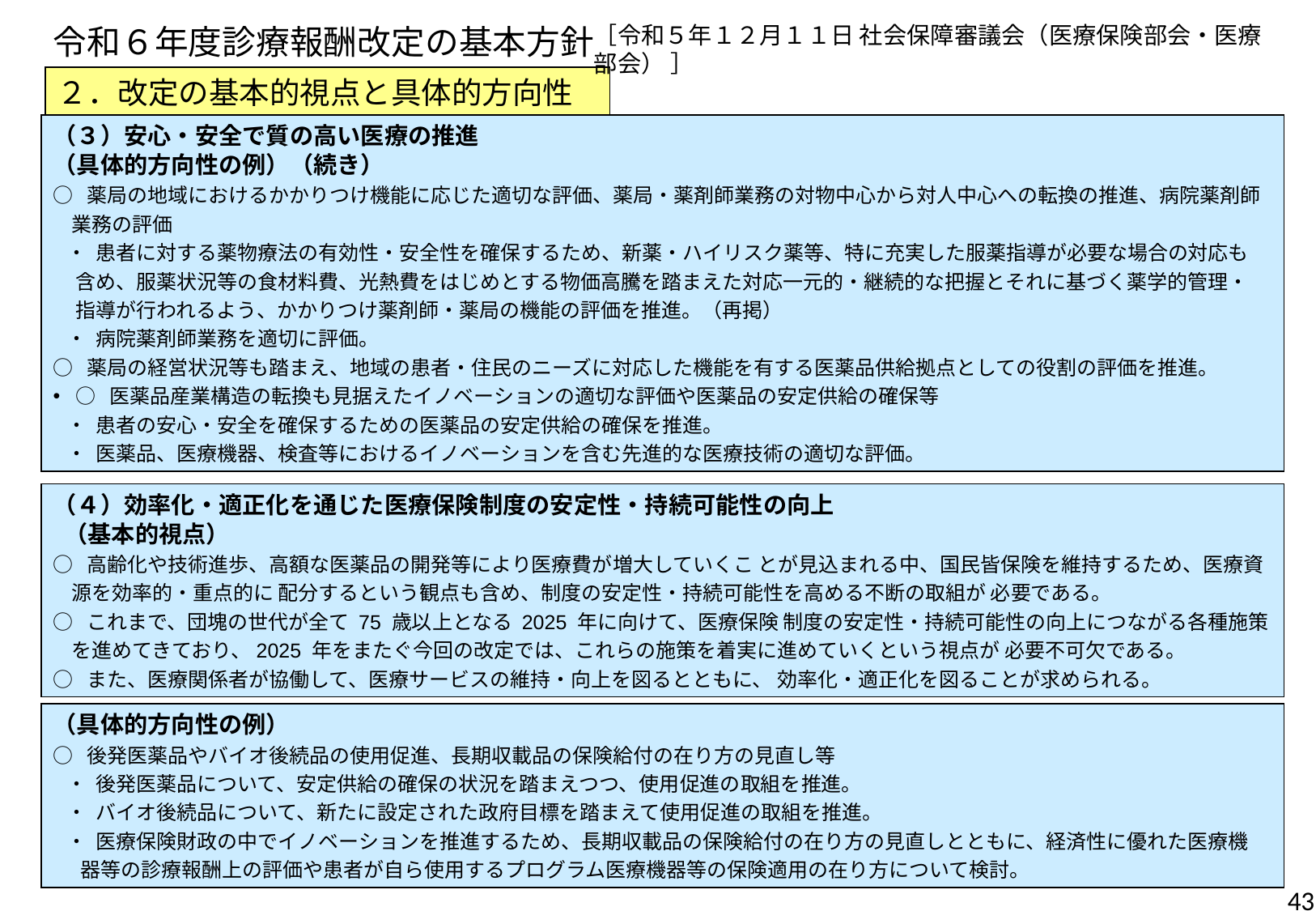

令和６年度診療報酬改定の基本方針
［令和５年１２月１１日 社会保障審議会（医療保険部会・医療部会） ］
２．改定の基本的視点と具体的方向性⑥
（３）安心・安全で質の高い医療の推進
（具体的方向性の例）（続き）
○  薬局の地域におけるかかりつけ機能に応じた適切な評価、薬局・薬剤師業務の対物中心から対人中心への転換の推進、病院薬剤師
   業務の評価
  ・  患者に対する薬物療法の有効性・安全性を確保するため、新薬・ハイリスク薬等、特に充実した服薬指導が必要な場合の対応も
    含め、服薬状況等の食材料費、光熱費をはじめとする物価高騰を踏まえた対応一元的・継続的な把握とそれに基づく薬学的管理・
    指導が行われるよう、かかりつけ薬剤師・薬局の機能の評価を推進。（再掲）
  ・  病院薬剤師業務を適切に評価。
○  薬局の経営状況等も踏まえ、地域の患者・住民のニーズに対応した機能を有する医薬品供給拠点としての役割の評価を推進。
○  医薬品産業構造の転換も見据えたイノベーションの適切な評価や医薬品の安定供給の確保等
  ・  患者の安心・安全を確保するための医薬品の安定供給の確保を推進。
  ・  医薬品、医療機器、検査等におけるイノベーションを含む先進的な医療技術の適切な評価。
（４）効率化・適正化を通じた医療保険制度の安定性・持続可能性の向上
 （基本的視点）
○  高齢化や技術進歩、高額な医薬品の開発等により医療費が増大していくこ とが見込まれる中、国民皆保険を維持するため、医療資
   源を効率的・重点的に 配分するという観点も含め、制度の安定性・持続可能性を高める不断の取組が 必要である。
○  これまで、団塊の世代が全て 75 歳以上となる 2025 年に向けて、医療保険 制度の安定性・持続可能性の向上につながる各種施策
   を進めてきており、2025 年をまたぐ今回の改定では、これらの施策を着実に進めていくという視点が 必要不可欠である。
○  また、医療関係者が協働して、医療サービスの維持・向上を図るとともに、 効率化・適正化を図ることが求められる。
（具体的方向性の例）
○  後発医薬品やバイオ後続品の使用促進、長期収載品の保険給付の在り方の見直し等
  ・  後発医薬品について、安定供給の確保の状況を踏まえつつ、使用促進の取組を推進。
  ・  バイオ後続品について、新たに設定された政府目標を踏まえて使用促進の取組を推進。
  ・  医療保険財政の中でイノベーションを推進するため、長期収載品の保険給付の在り方の見直しとともに、経済性に優れた医療機
     器等の診療報酬上の評価や患者が自ら使用するプログラム医療機器等の保険適用の在り方について検討。
43